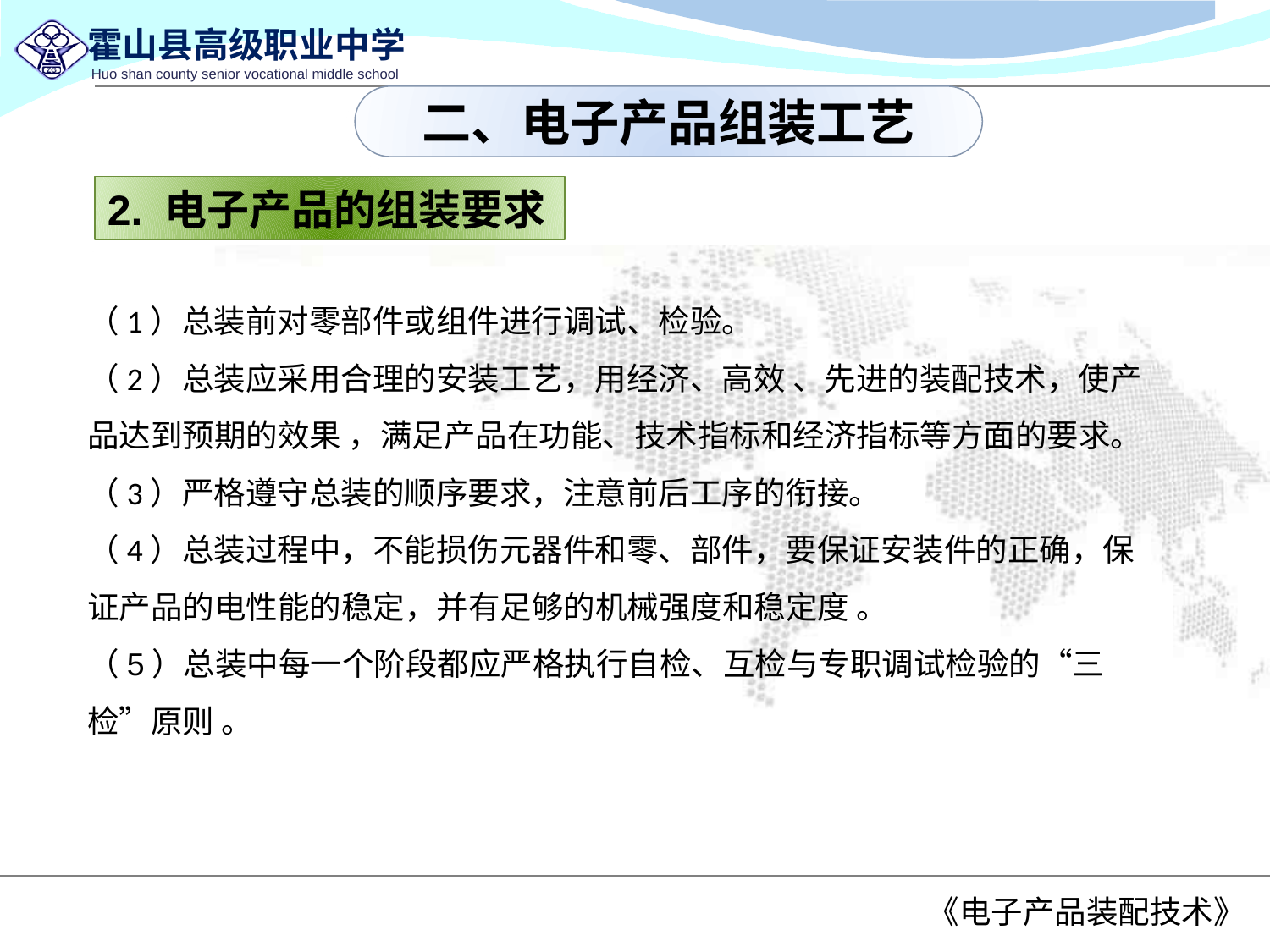

二、电子产品组装工艺
2. 电子产品的组装要求
（1）总装前对零部件或组件进行调试、检验。
（2）总装应采用合理的安装工艺，用经济、高效 、先进的装配技术，使产品达到预期的效果 ，满足产品在功能、技术指标和经济指标等方面的要求。
（3）严格遵守总装的顺序要求，注意前后工序的衔接。
（4）总装过程中，不能损伤元器件和零、部件，要保证安装件的正确，保证产品的电性能的稳定，并有足够的机械强度和稳定度 。
（5）总装中每一个阶段都应严格执行自检、互检与专职调试检验的“三检”原则 。